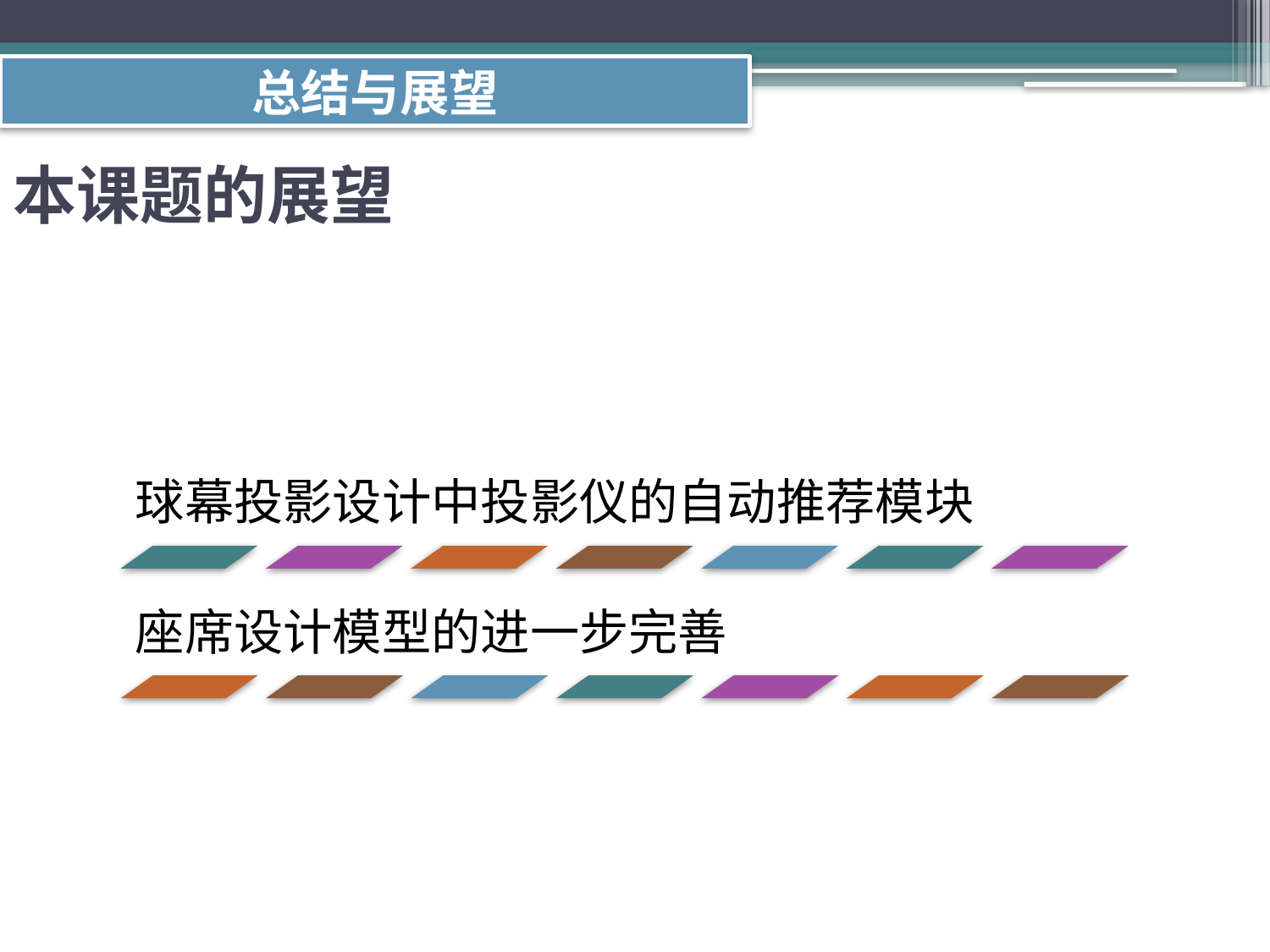

总结与展望
# 本课题的展望
球幕投影设计中投影仪的自动推荐模块
座席设计模型的进一步完善